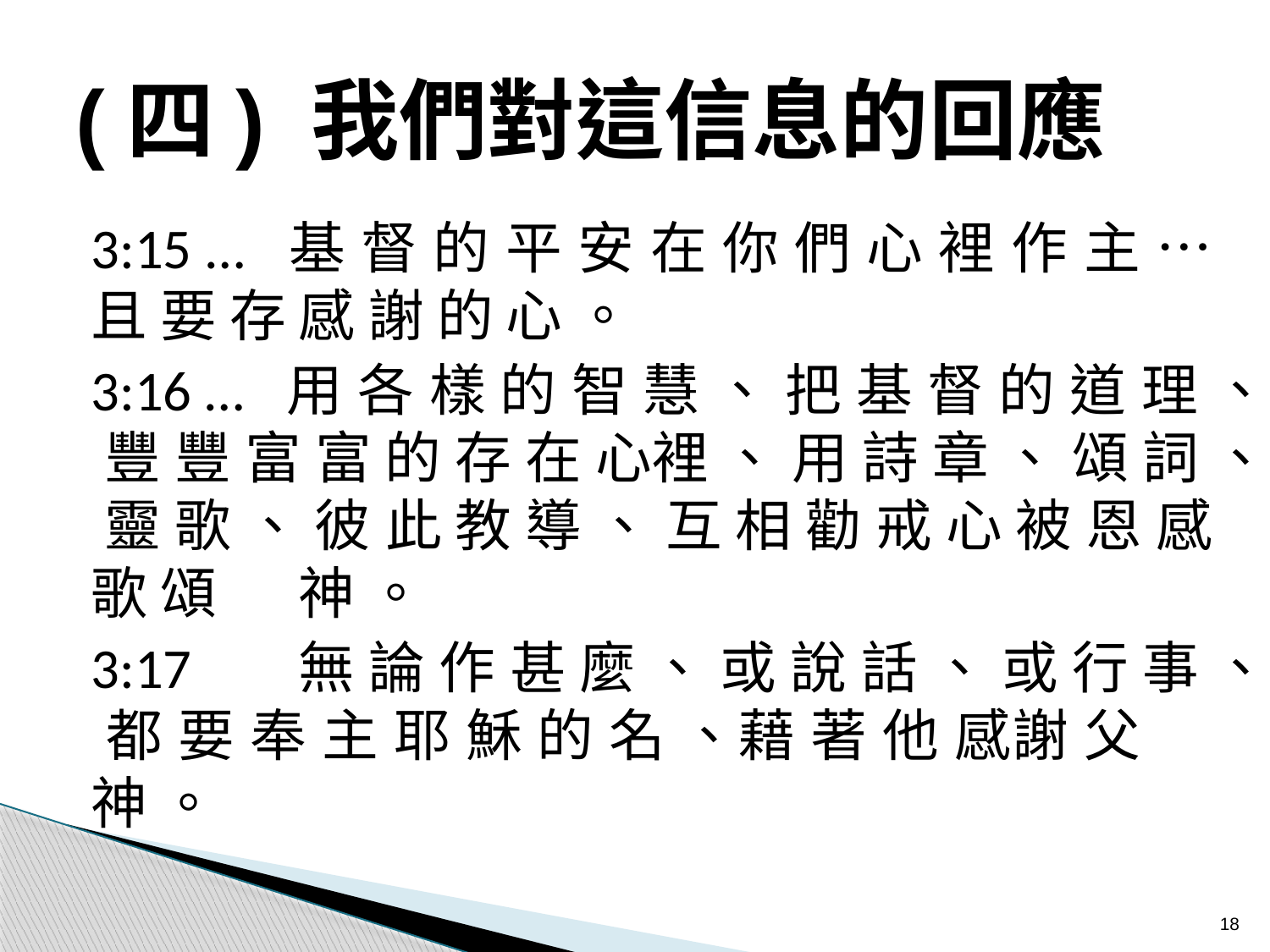

# (四) 我們對這信息的回應
3:15 …  基 督 的 平 安 在 你 們 心 裡 作 主 … 且 要 存 感 謝 的 心 。
3:16 …  用 各 樣 的 智 慧 、 把 基 督 的 道 理 、 豐 豐 富 富 的 存 在 心裡 、 用 詩 章 、 頌 詞 、 靈 歌 、 彼 此 教 導 、 互 相 勸 戒 心 被 恩 感 歌 頌 　 神 。
3:17       無 論 作 甚 麼 、 或 說 話 、 或 行 事 、 都 要 奉 主 耶 穌 的 名 、藉 著 他 感謝 父 　 神 。

18